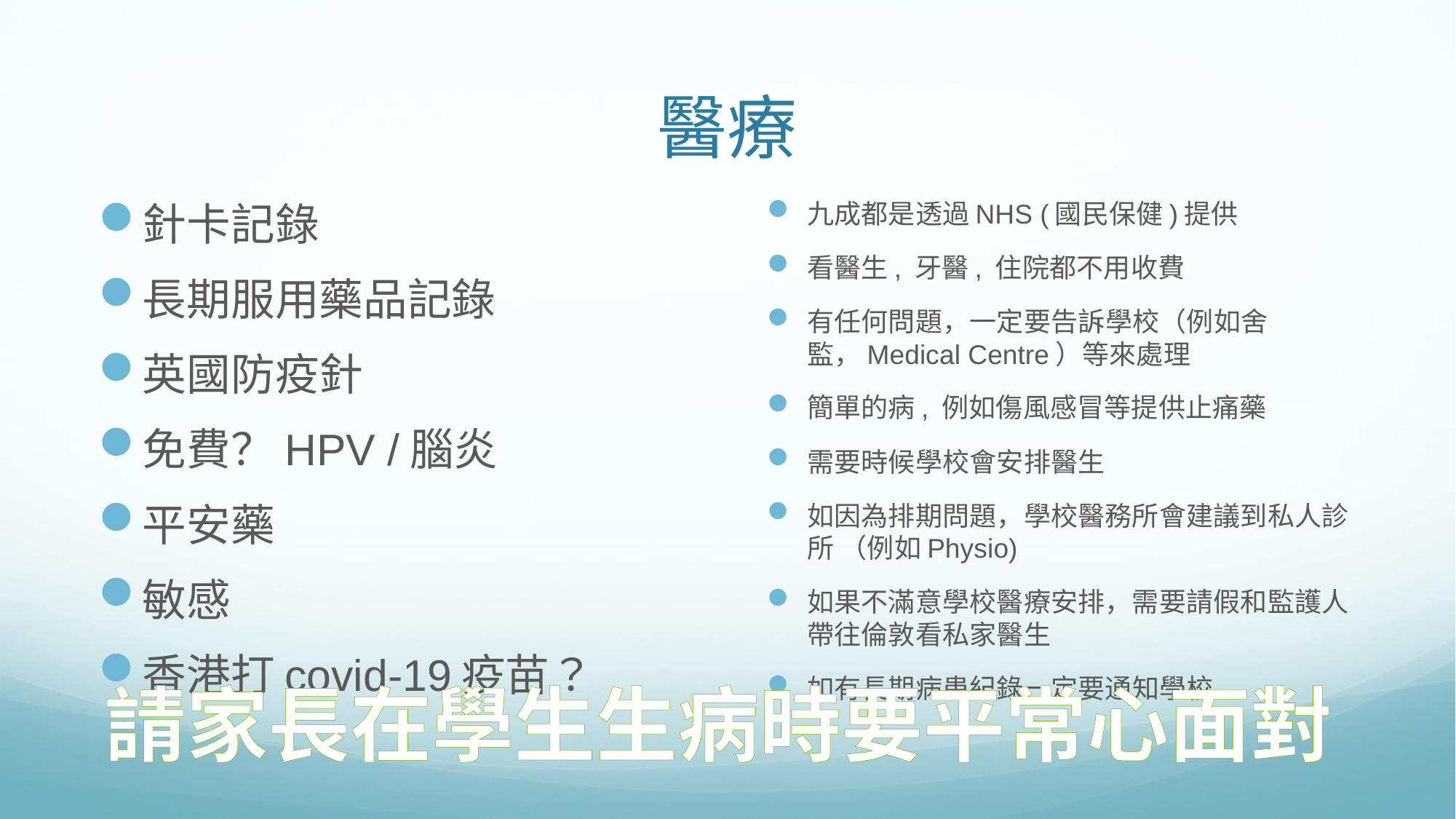

# 醫療
針卡記錄
長期服用藥品記錄
英國防疫針
免費？HPV /腦炎
平安藥
敏感
香港打covid-19疫苗？
九成都是透過NHS (國民保健)提供
看醫生, 牙醫, 住院都不用收費
有任何問題，一定要告訴學校（例如舍監，Medical Centre）等來處理
簡單的病, 例如傷風感冒等提供止痛藥
需要時候學校會安排醫生
如因為排期問題，學校醫務所會建議到私人診所 （例如Physio)
如果不滿意學校醫療安排，需要請假和監護人帶往倫敦看私家醫生
如有長期病患紀錄一定要通知學校

請家長在學生生病時要平常心面對